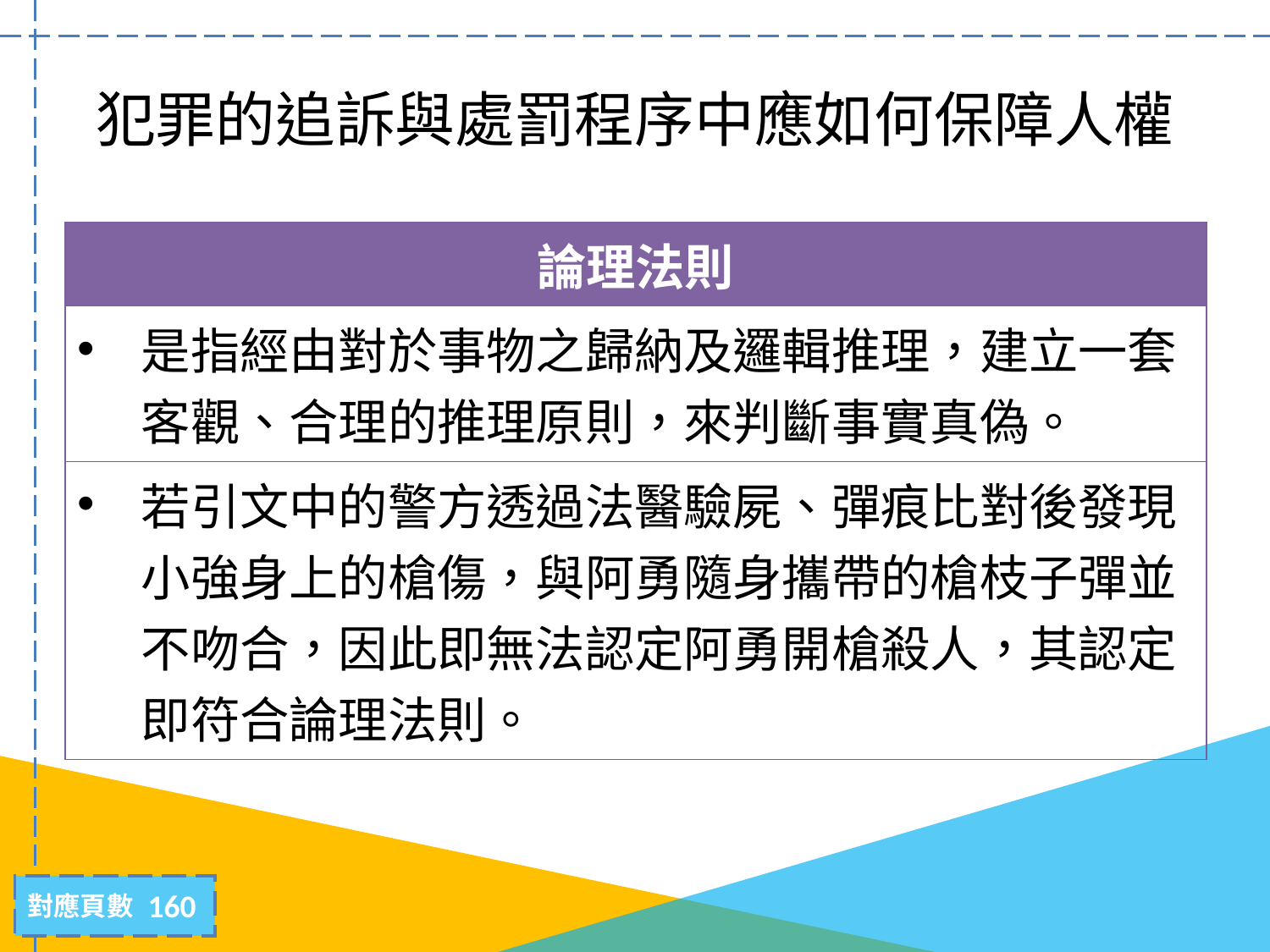

# 犯罪的追訴與處罰程序中應如何保障人權
| 論理法則 |
| --- |
| 是指經由對於事物之歸納及邏輯推理，建立一套客觀、合理的推理原則，來判斷事實真偽。 |
| 若引文中的警方透過法醫驗屍、彈痕比對後發現小強身上的槍傷，與阿勇隨身攜帶的槍枝子彈並不吻合，因此即無法認定阿勇開槍殺人，其認定即符合論理法則。 |
160